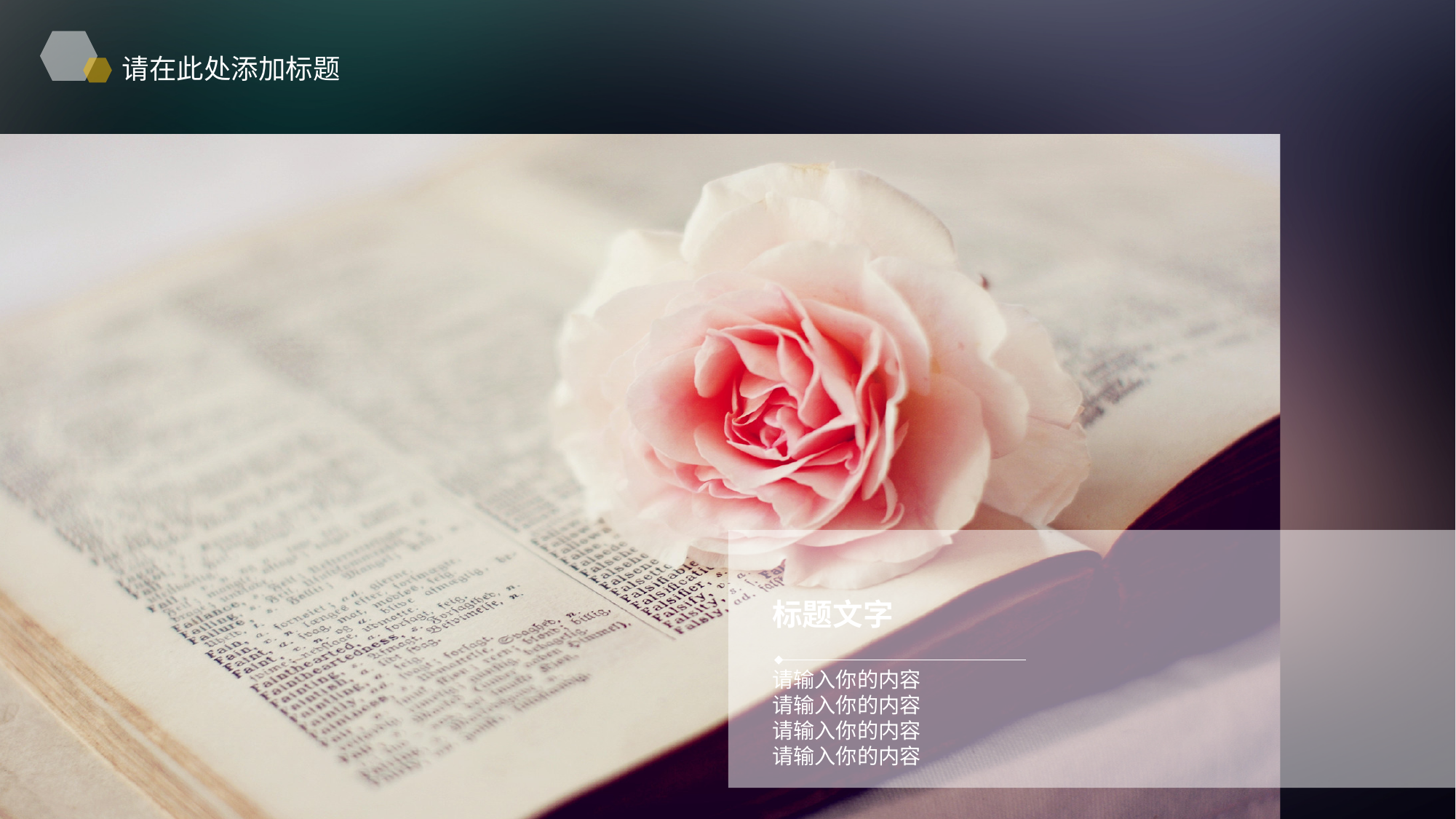

请在此处添加标题

标题文字
请输入你的内容
请输入你的内容
请输入你的内容
请输入你的内容